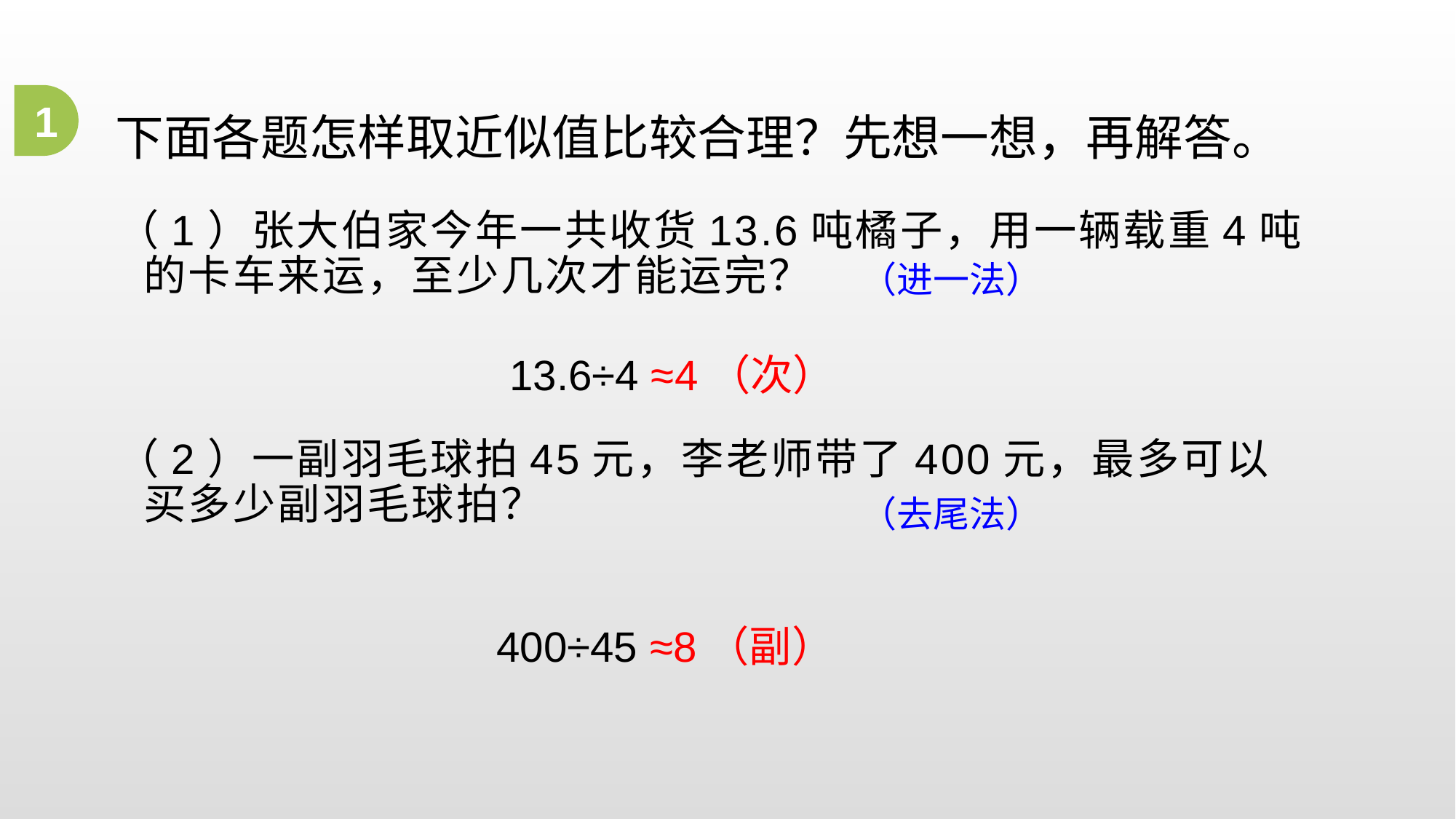

下面各题怎样取近似值比较合理？先想一想，再解答。
1
（1）张大伯家今年一共收货13.6吨橘子，用一辆载重4吨的卡车来运，至少几次才能运完？

（2）一副羽毛球拍45元，李老师带了400元，最多可以买多少副羽毛球拍？

（进一法）
13.6÷4 ≈4（次）
（去尾法）
400÷45 ≈8（副）